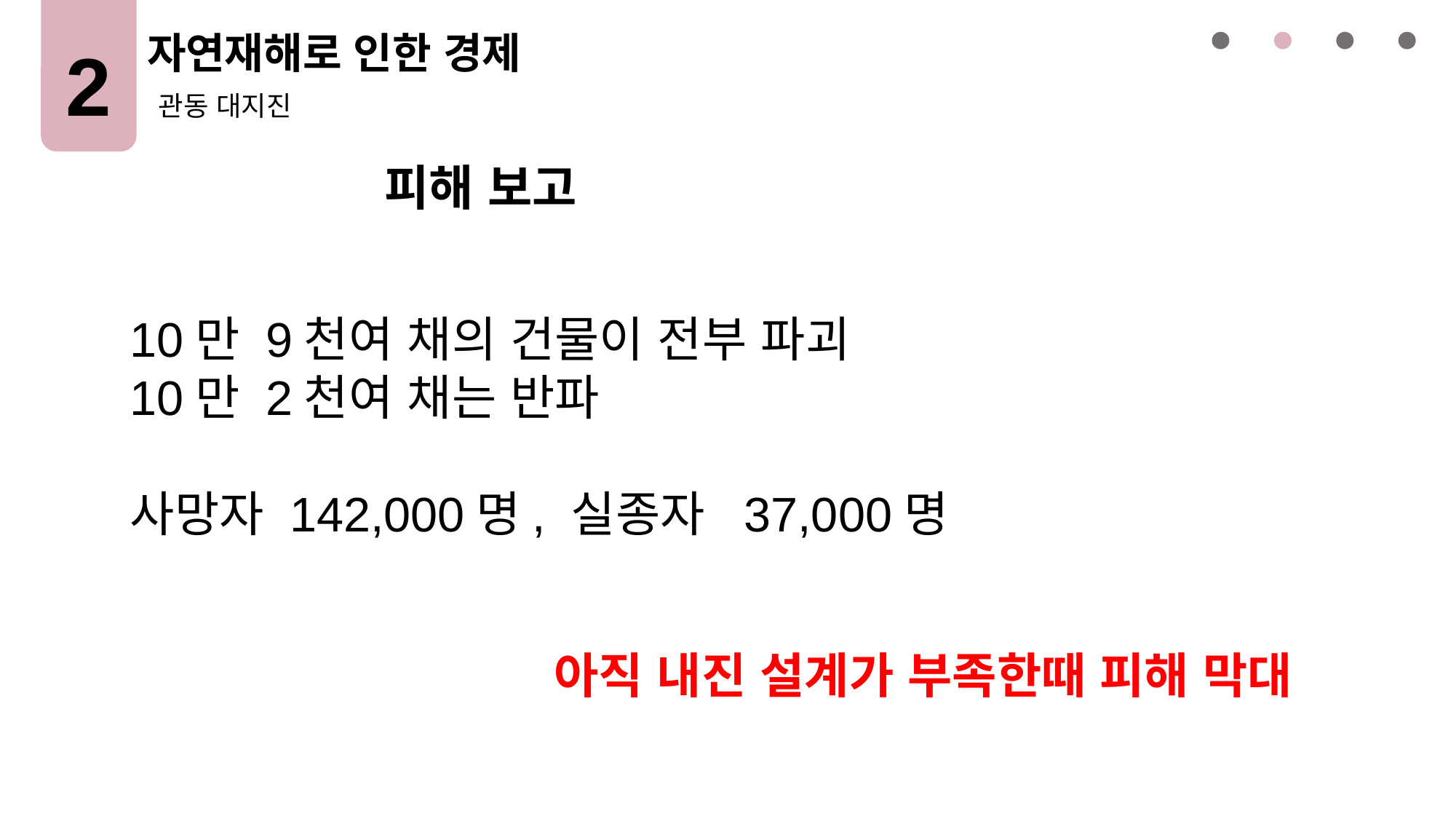

2
자연재해로 인한 경제
관동 대지진

피해 보고
10만 9천여 채의 건물이 전부 파괴
10만 2천여 채는 반파

사망자 142,000명, 실종자  37,000명
아직 내진 설계가 부족한때 피해 막대